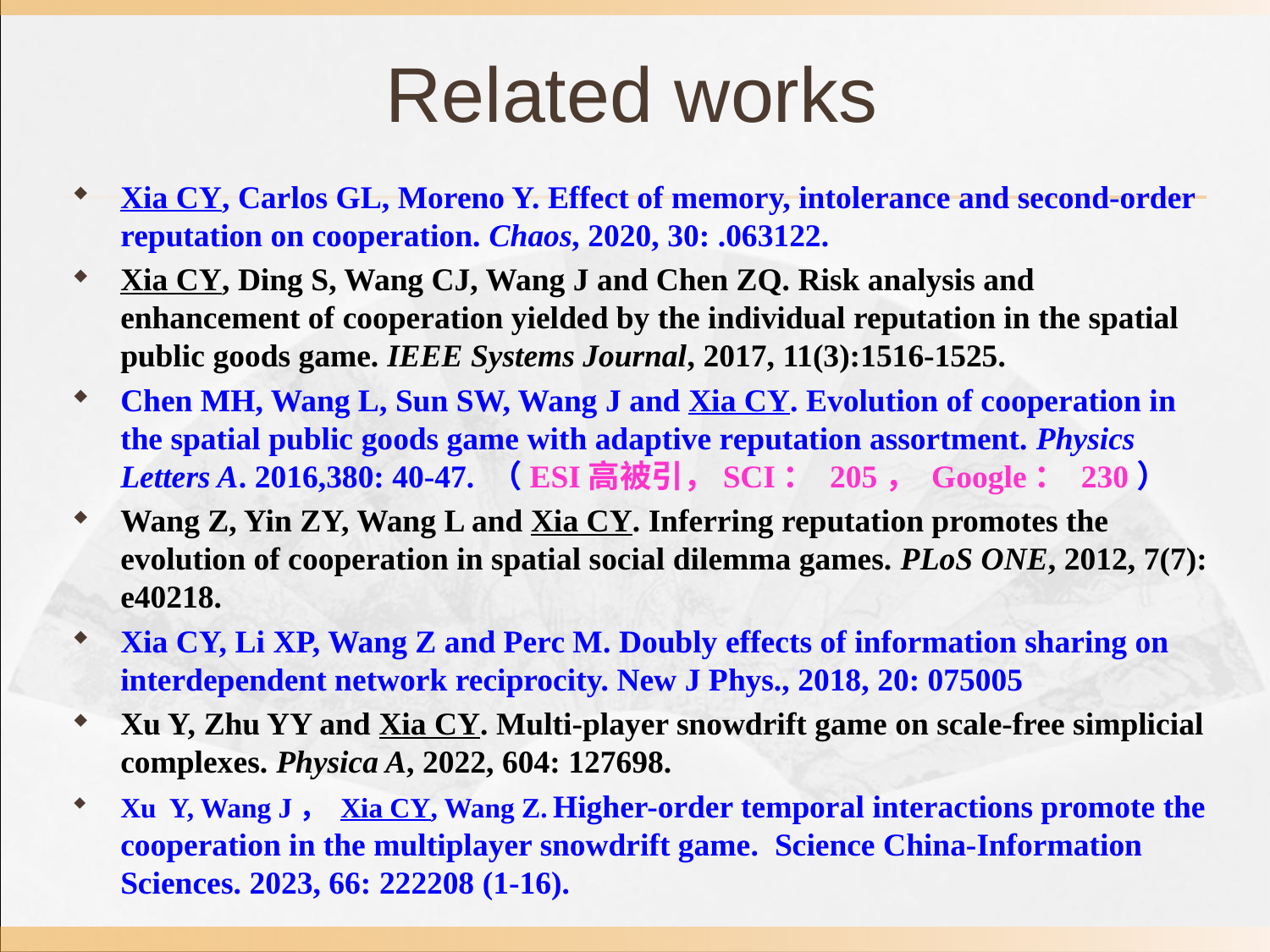

# Related works
Xia CY, Carlos GL, Moreno Y. Effect of memory, intolerance and second-order reputation on cooperation. Chaos, 2020, 30: .063122.
Xia CY, Ding S, Wang CJ, Wang J and Chen ZQ. Risk analysis and enhancement of cooperation yielded by the individual reputation in the spatial public goods game. IEEE Systems Journal, 2017, 11(3):1516-1525.
Chen MH, Wang L, Sun SW, Wang J and Xia CY. Evolution of cooperation in the spatial public goods game with adaptive reputation assortment. Physics Letters A. 2016,380: 40-47. （ESI高被引，SCI： 205， Google： 230）
Wang Z, Yin ZY, Wang L and Xia CY. Inferring reputation promotes the evolution of cooperation in spatial social dilemma games. PLoS ONE, 2012, 7(7): e40218.
Xia CY, Li XP, Wang Z and Perc M. Doubly effects of information sharing on interdependent network reciprocity. New J Phys., 2018, 20: 075005
Xu Y, Zhu YY and Xia CY. Multi-player snowdrift game on scale-free simplicial complexes. Physica A, 2022, 604: 127698.
Xu  Y, Wang J， Xia CY, Wang Z. Higher-order temporal interactions promote the cooperation in the multiplayer snowdrift game.  Science China-Information Sciences. 2023, 66: 222208 (1-16).